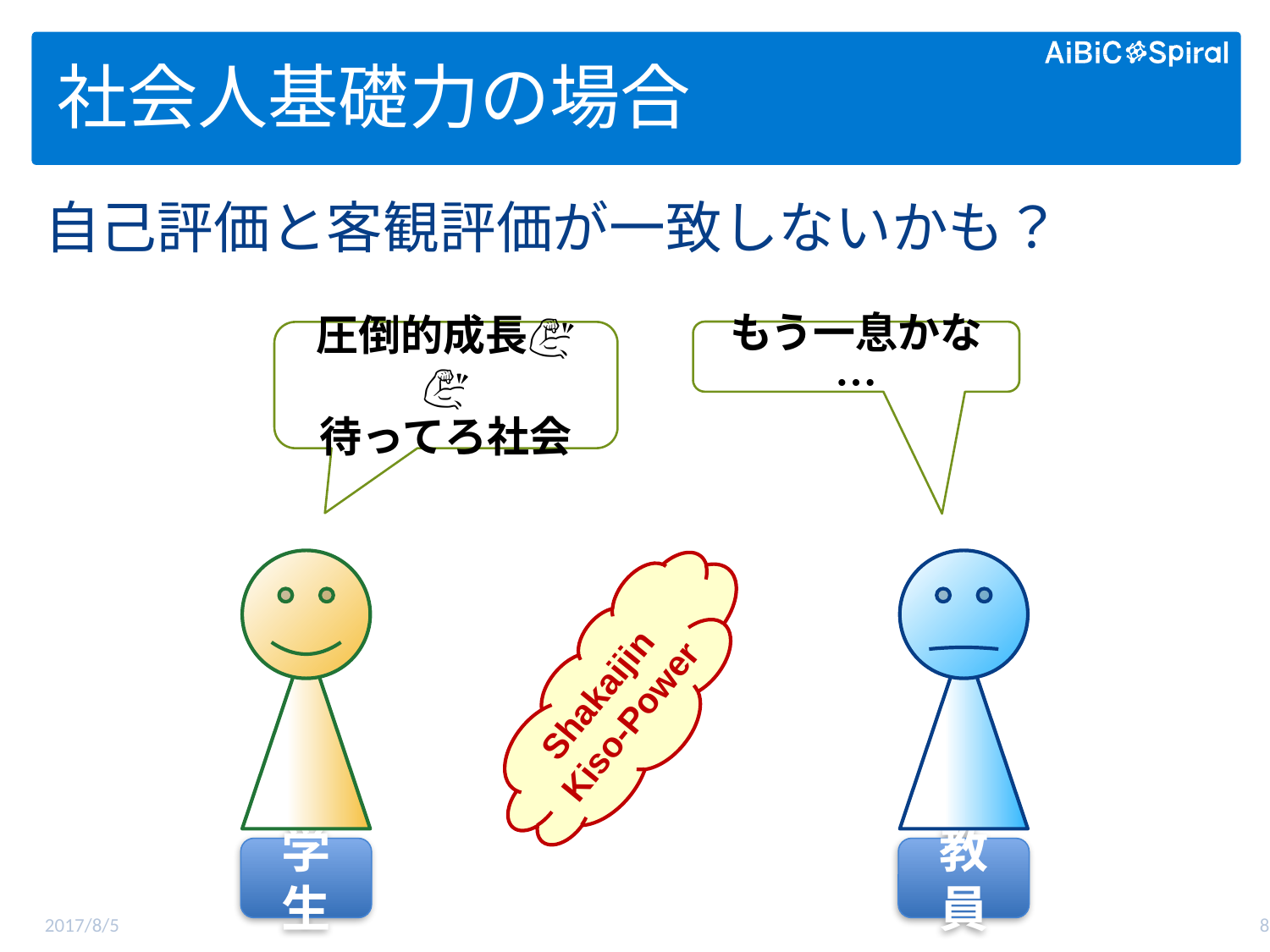

# 社会人基礎力の場合
自己評価と客観評価が一致しないかも？

圧倒的成長💪💪
待ってろ社会
もう一息かな…

Shakaijin
Kiso-Power

学生
教員